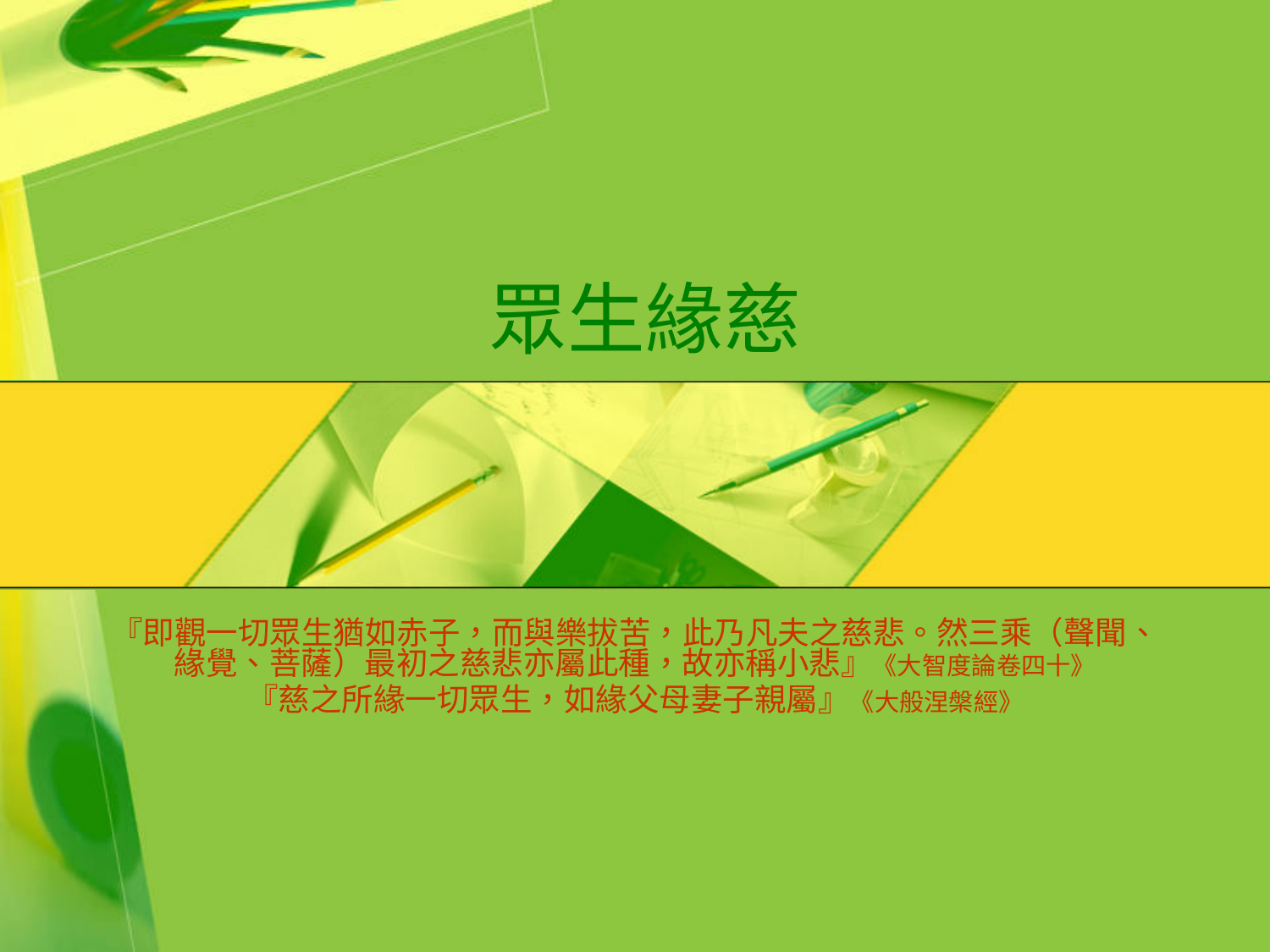

# 眾生緣慈
『即觀一切眾生猶如赤子，而與樂拔苦，此乃凡夫之慈悲。然三乘（聲聞、緣覺、菩薩）最初之慈悲亦屬此種，故亦稱小悲』《大智度論卷四十》
『慈之所緣一切眾生，如緣父母妻子親屬』《大般涅槃經》